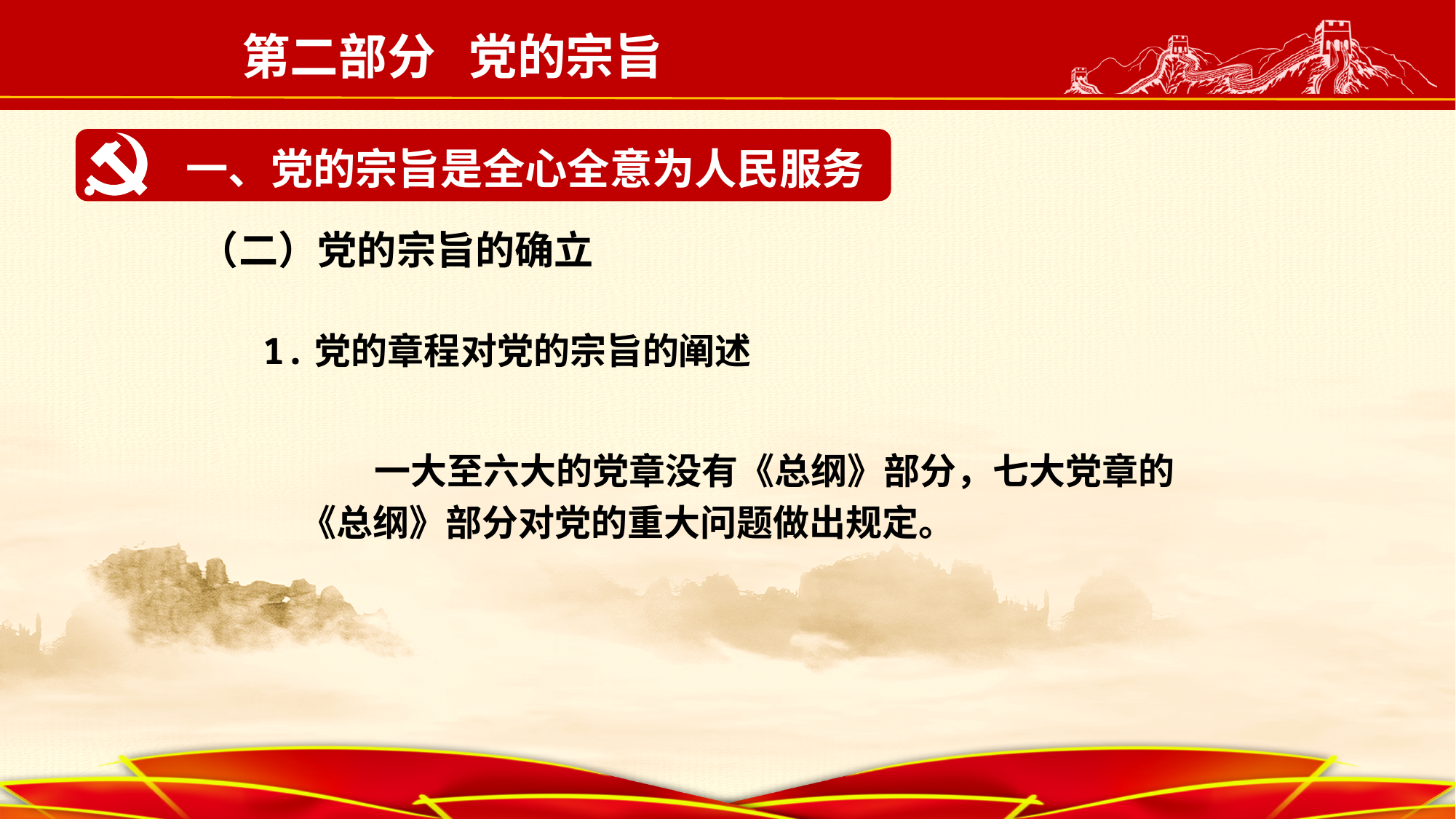

第二部分   党的宗旨

一、党的宗旨是全心全意为人民服务
（二）党的宗旨的确立
1.党的章程对党的宗旨的阐述
        一大至六大的党章没有《总纲》部分，七大党章的《总纲》部分对党的重大问题做出规定。